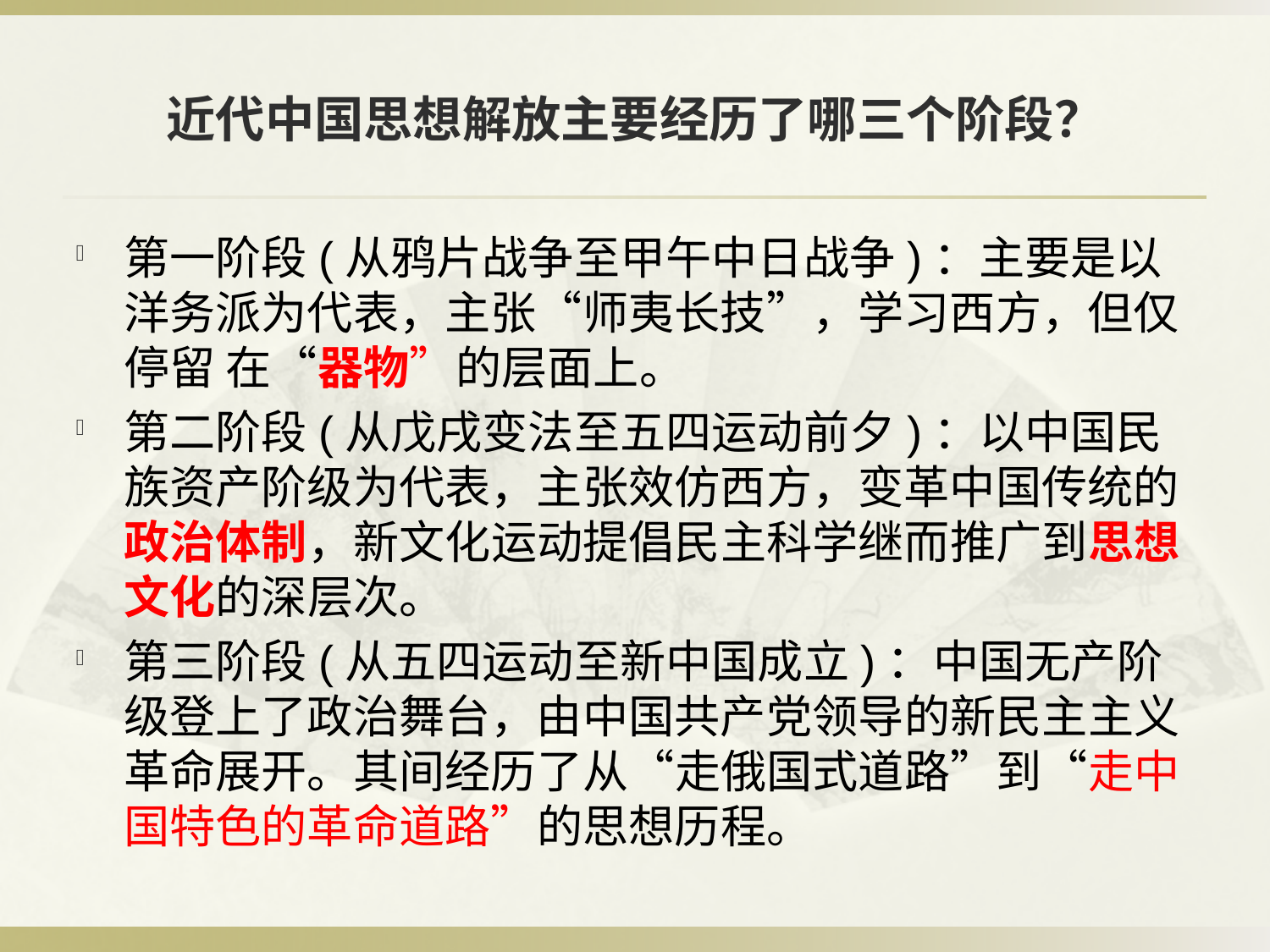

# 近代中国思想解放主要经历了哪三个阶段？
第一阶段(从鸦片战争至甲午中日战争)：主要是以洋务派为代表，主张“师夷长技”，学习西方，但仅停留 在“器物”的层面上。
第二阶段(从戊戌变法至五四运动前夕)：以中国民族资产阶级为代表，主张效仿西方，变革中国传统的政治体制，新文化运动提倡民主科学继而推广到思想文化的深层次。
第三阶段(从五四运动至新中国成立)：中国无产阶级登上了政治舞台，由中国共产党领导的新民主主义 革命展开。其间经历了从“走俄国式道路”到“走中国特色的革命道路”的思想历程。